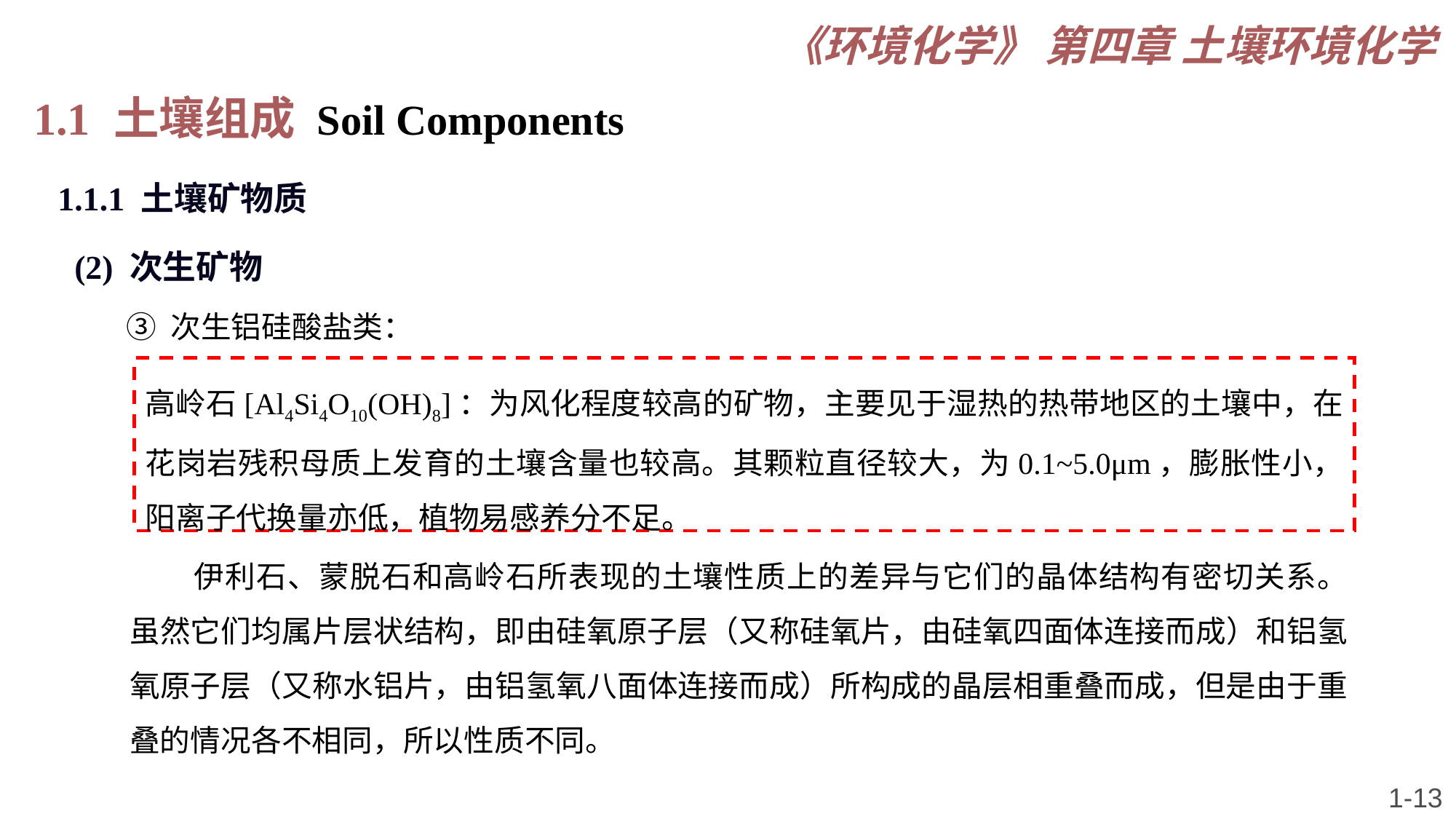

《环境化学》 第四章 土壤环境化学
1.1 土壤组成 Soil Components
1.1.1 土壤矿物质
(2) 次生矿物

③ 次生铝硅酸盐类：
高岭石[Al4Si4O10(OH)8]：为风化程度较高的矿物，主要见于湿热的热带地区的土壤中，在花岗岩残积母质上发育的土壤含量也较高。其颗粒直径较大，为0.1~5.0μm，膨胀性小，阳离子代换量亦低，植物易感养分不足。
伊利石、蒙脱石和高岭石所表现的土壤性质上的差异与它们的晶体结构有密切关系。虽然它们均属片层状结构，即由硅氧原子层（又称硅氧片，由硅氧四面体连接而成）和铝氢氧原子层（又称水铝片，由铝氢氧八面体连接而成）所构成的晶层相重叠而成，但是由于重叠的情况各不相同，所以性质不同。
1-13